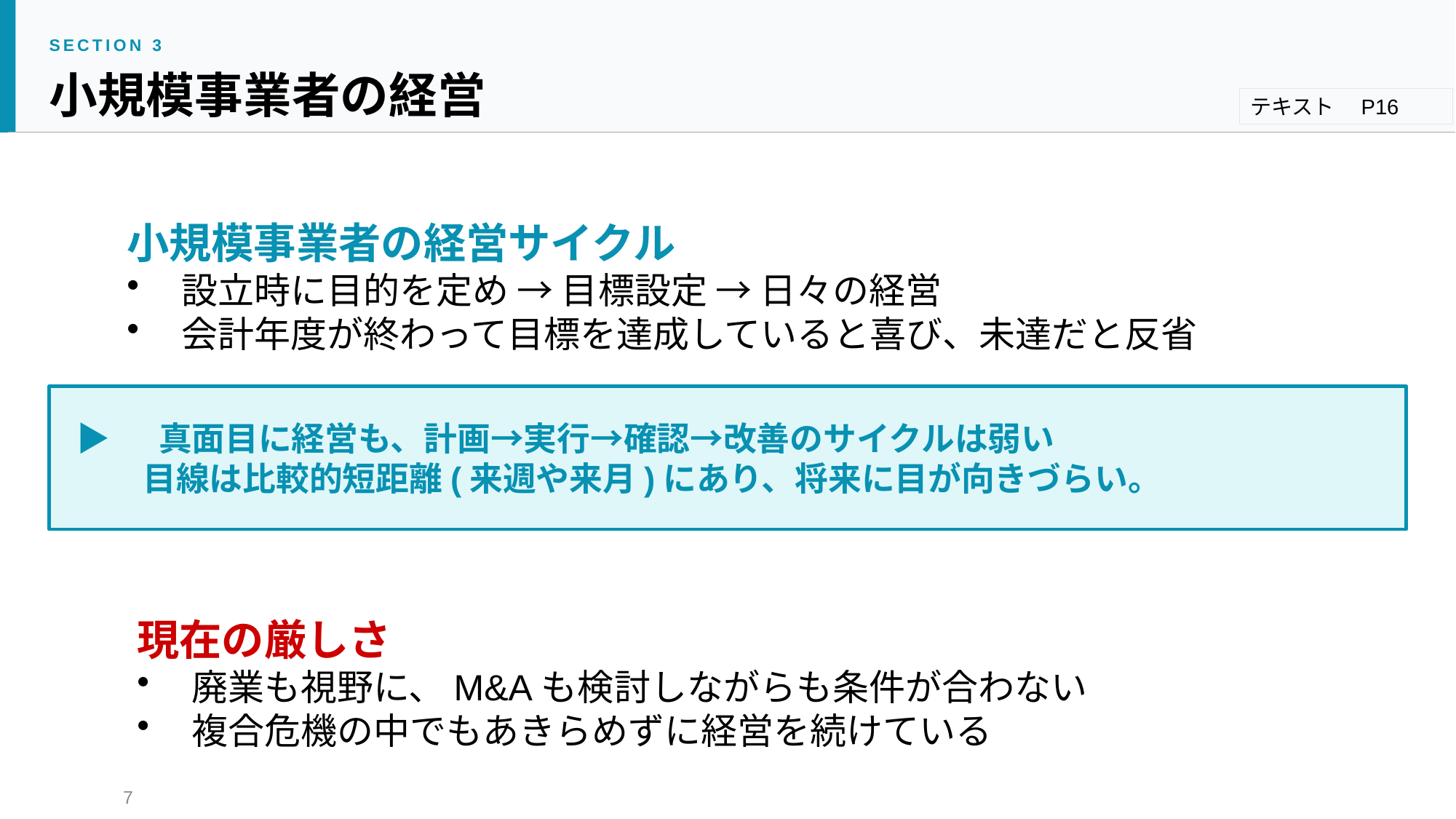

SECTION 3
小規模事業者の経営
テキスト　P16
小規模事業者の経営サイクル
設立時に目的を定め → 目標設定 → 日々の経営
会計年度が終わって目標を達成していると喜び、未達だと反省
▶ 　真面目に経営も、計画→実行→確認→改善のサイクルは弱い
　　目線は比較的短距離(来週や来月)にあり、将来に目が向きづらい。
現在の厳しさ
廃業も視野に、M&Aも検討しながらも条件が合わない
複合危機の中でもあきらめずに経営を続けている
7